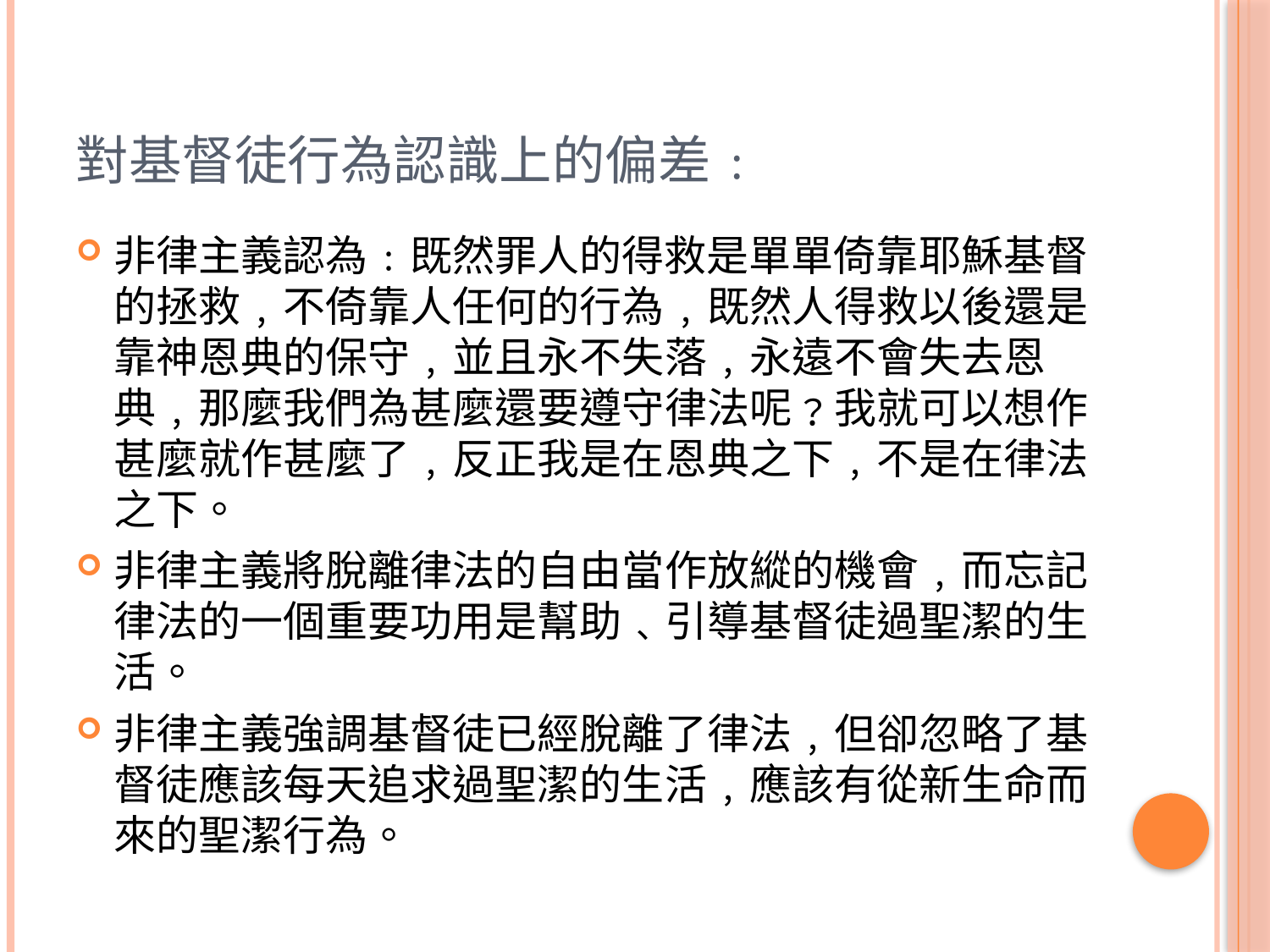

# 對基督徒行為認識上的偏差﹕
非律主義認為﹕既然罪人的得救是單單倚靠耶穌基督的拯救﹐不倚靠人任何的行為﹐既然人得救以後還是靠神恩典的保守﹐並且永不失落﹐永遠不會失去恩典﹐那麼我們為甚麼還要遵守律法呢﹖我就可以想作甚麼就作甚麼了﹐反正我是在恩典之下﹐不是在律法之下。
非律主義將脫離律法的自由當作放縱的機會﹐而忘記律法的一個重要功用是幫助﹑引導基督徒過聖潔的生活。
非律主義強調基督徒已經脫離了律法﹐但卻忽略了基督徒應該每天追求過聖潔的生活﹐應該有從新生命而來的聖潔行為。